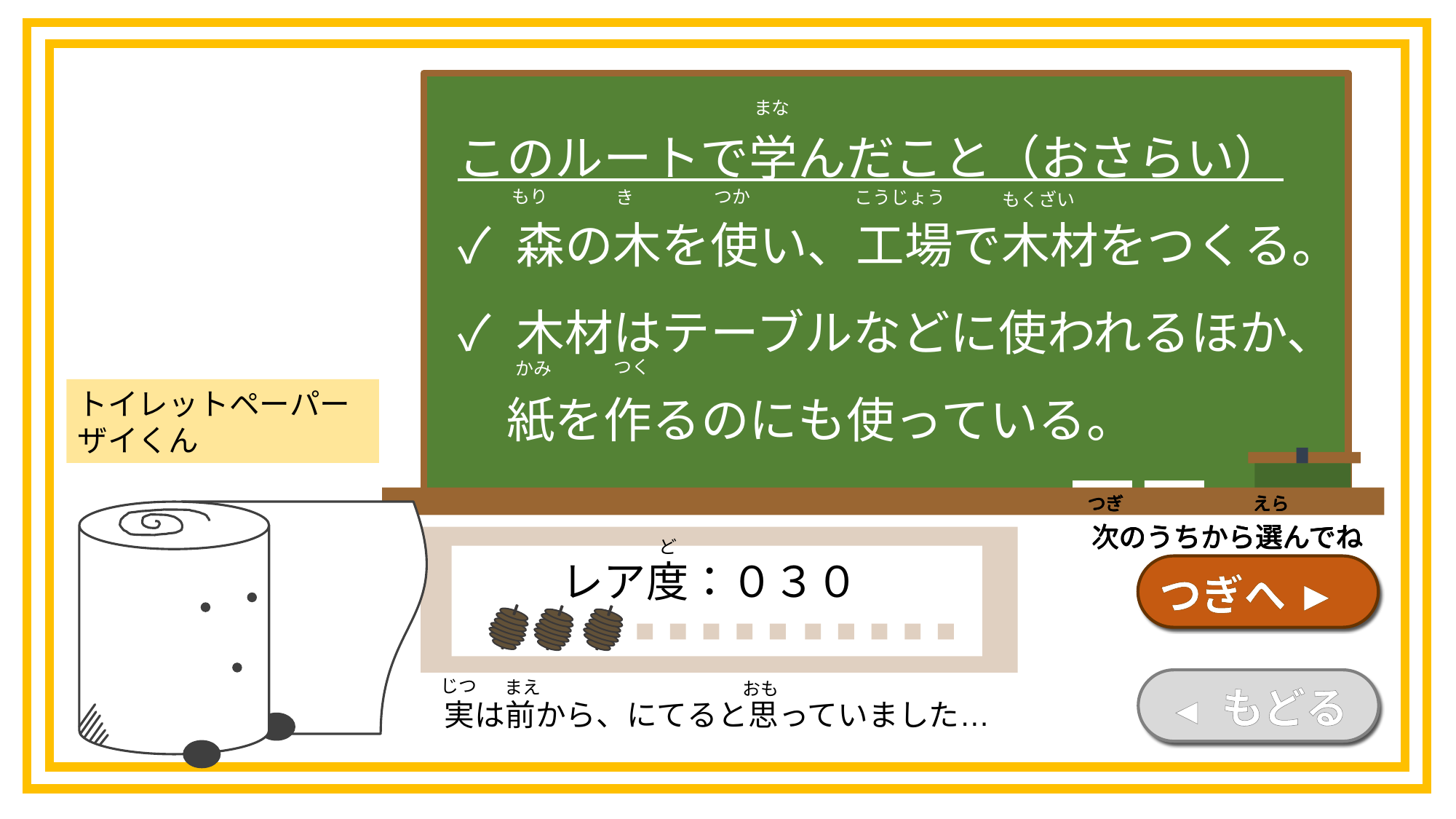

まな
このルートで学んだこと（おさらい）
✓ 森の木を使い、工場で木材をつくる。
✓ 木材はテーブルなどに使われるほか、
　紙を作るのにも使っている。
もり
つか
こうじょう
き
もくざい
つく
かみ
トイレットペーパー
ザイくん
つぎ
えら
次のうちから選んでね
つぎ
えら
次のうちから選んでね
つぎ
えら
次のうちから選んでね
つぎ
えら
次のうちから選んでね

ど

レア度：０３０

つぎへ ►

じつ

まえ
おも
◄ もどる
実は前から、にてると思っていました…